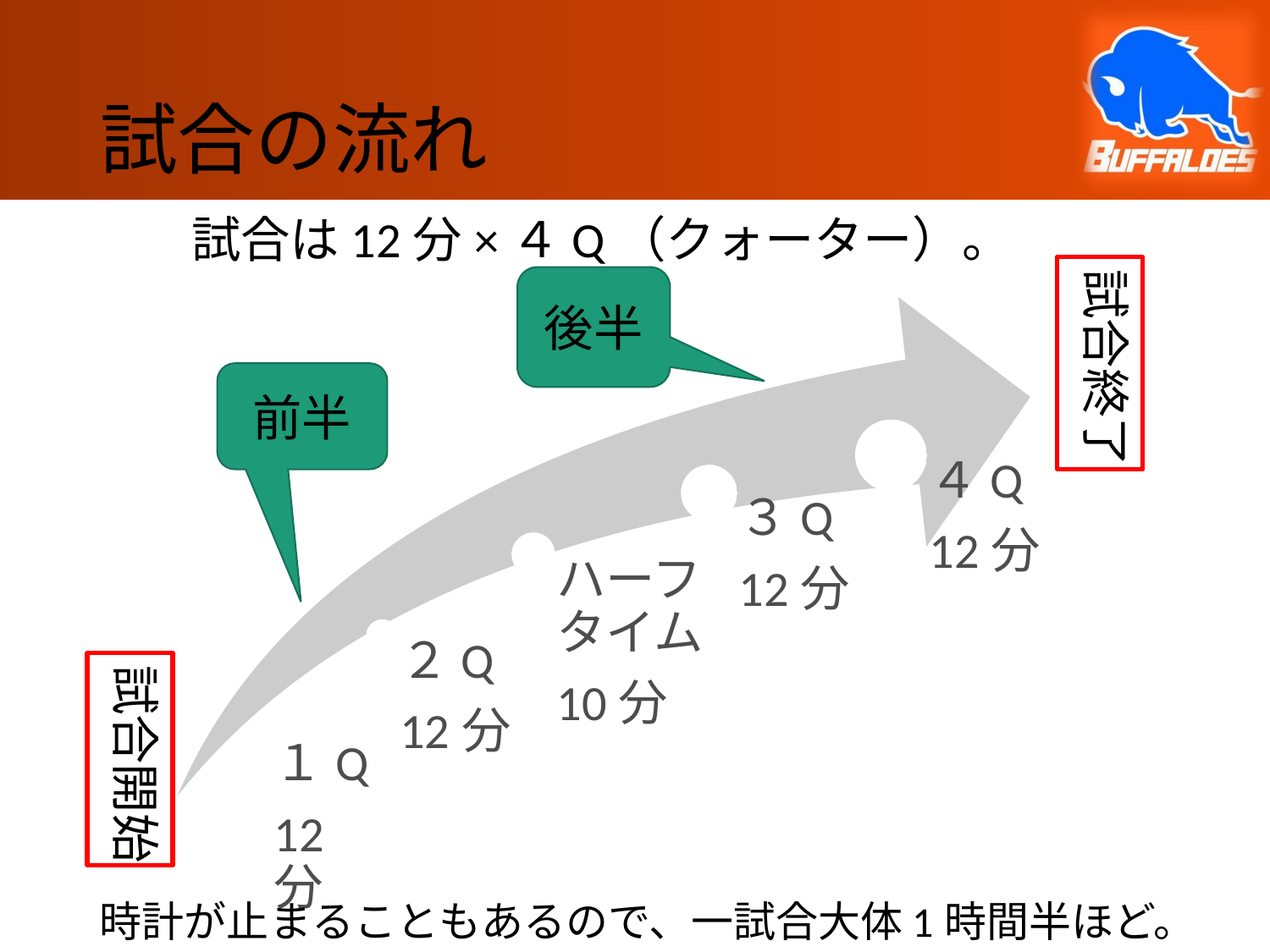

# 試合の流れ
試合は12分×４Q（クォーター）。
試合終了
後半
１Q
12分
２Q
12分
ハーフタイム
10分
３Q
12分
４Q
12分
前半
試合開始
時計が止まることもあるので、一試合大体1時間半ほど。